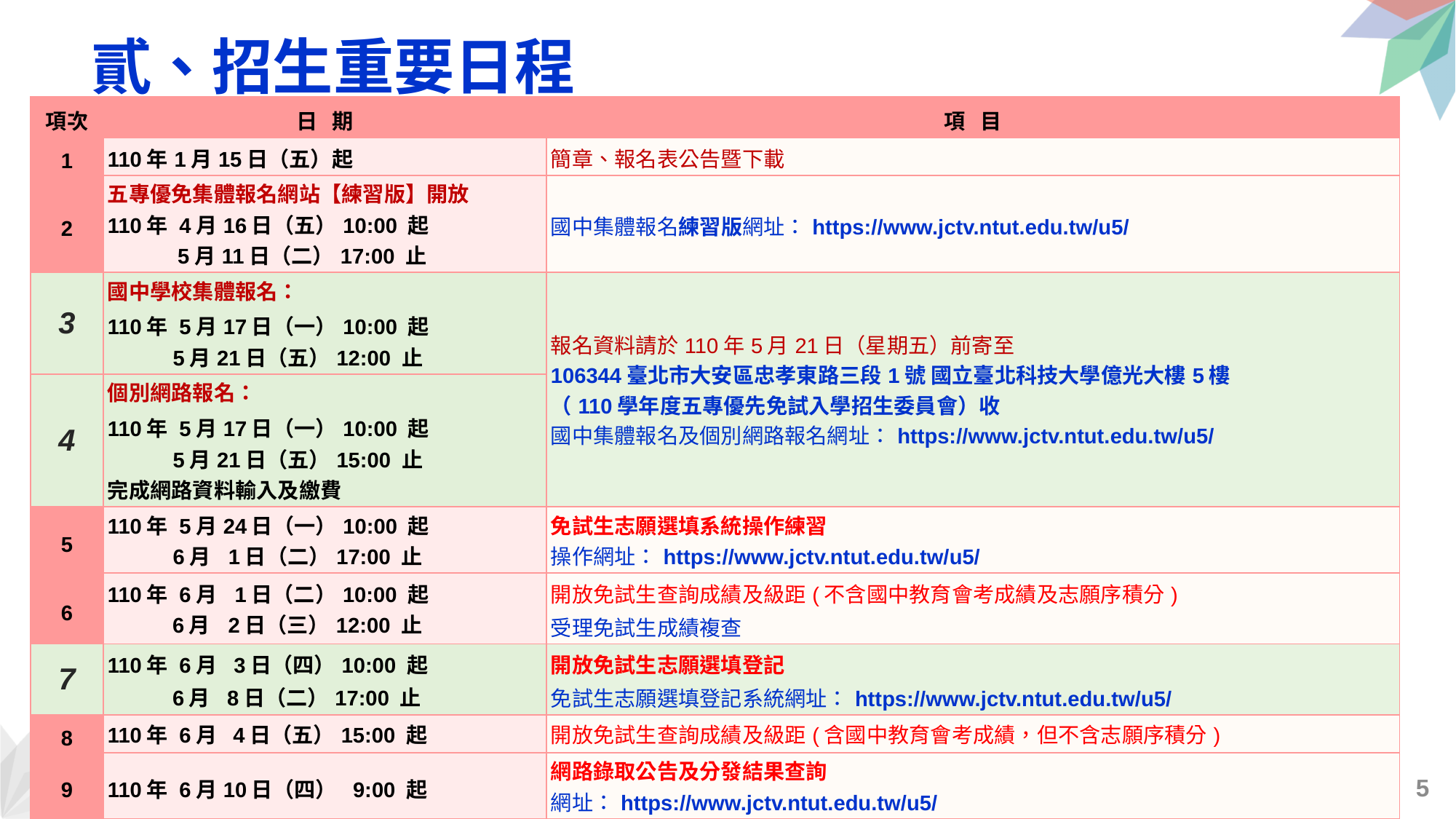

# 貳、招生重要日程
| 項次 | 日 期 | 項 目 |
| --- | --- | --- |
| 1 | 110年1月15日（五）起 | 簡章、報名表公告暨下載 |
| 2 | 五專優免集體報名網站【練習版】開放 110年 4月16日（五）10:00 起 　　　5月11日（二）17:00 止 | 國中集體報名練習版網址：https://www.jctv.ntut.edu.tw/u5/ |
| 3 | 國中學校集體報名： 110年 5月17日（一）10:00 起 5月21日（五）12:00 止 | 報名資料請於110年5月21日（星期五）前寄至 106344臺北市大安區忠孝東路三段1號 國立臺北科技大學億光大樓5樓 （110學年度五專優先免試入學招生委員會）收 國中集體報名及個別網路報名網址：https://www.jctv.ntut.edu.tw/u5/ |
| 4 | 個別網路報名： 110年 5月17日（一）10:00 起 5月21日（五）15:00 止 完成網路資料輸入及繳費 |  |
| 5 | 110年 5月24日（一）10:00 起 6月 1日（二）17:00 止 | 免試生志願選填系統操作練習 操作網址：https://www.jctv.ntut.edu.tw/u5/ |
| 6 | 110年 6月 1日（二）10:00 起 6月 2日（三）12:00 止 | 開放免試生查詢成績及級距(不含國中教育會考成績及志願序積分) 受理免試生成績複查 |
| 7 | 110年 6月 3日（四）10:00 起 6月 8日（二）17:00 止 | 開放免試生志願選填登記 免試生志願選填登記系統網址：https://www.jctv.ntut.edu.tw/u5/ |
| 8 | 110年 6月 4日（五）15:00 起 | 開放免試生查詢成績及級距(含國中教育會考成績，但不含志願序積分) |
| 9 | 110年 6月10日（四） 9:00 起 | 網路錄取公告及分發結果查詢 網址：https://www.jctv.ntut.edu.tw/u5/ |
| 10 | 110年 6月15日（二）15:00 止 | 錄取報到及放棄錄取截止 （招生學校聯絡資訊請參閱簡章） |
5